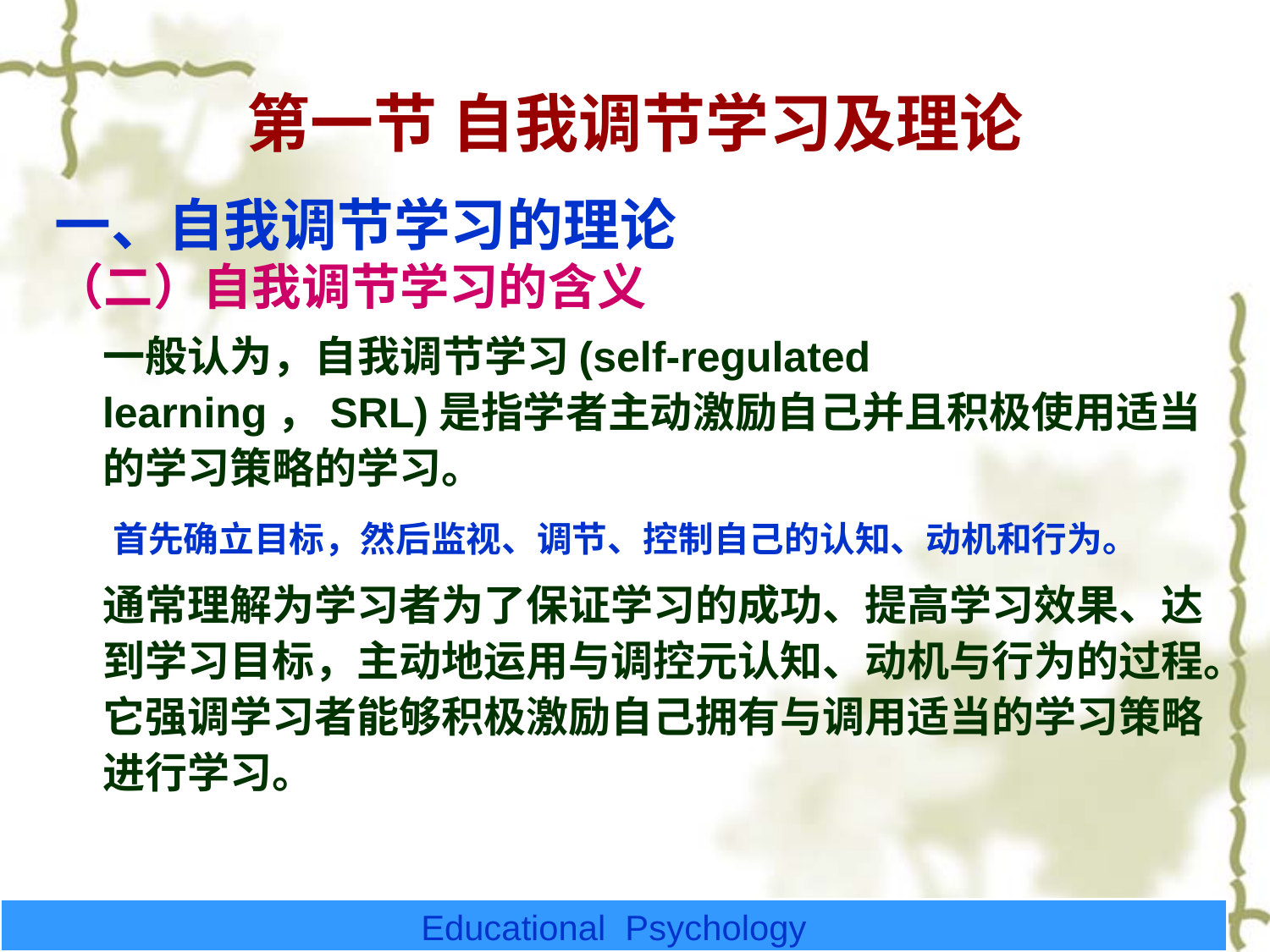

# 第一节 自我调节学习及理论
一、自我调节学习的理论
（二）自我调节学习的含义
    一般认为，自我调节学习(self-regulated learning，SRL)是指学者主动激励自己并且积极使用适当的学习策略的学习。
      首先确立目标，然后监视、调节、控制自己的认知、动机和行为。
    通常理解为学习者为了保证学习的成功、提高学习效果、达到学习目标，主动地运用与调控元认知、动机与行为的过程。它强调学习者能够积极激励自己拥有与调用适当的学习策略进行学习。

Educational  Psychology